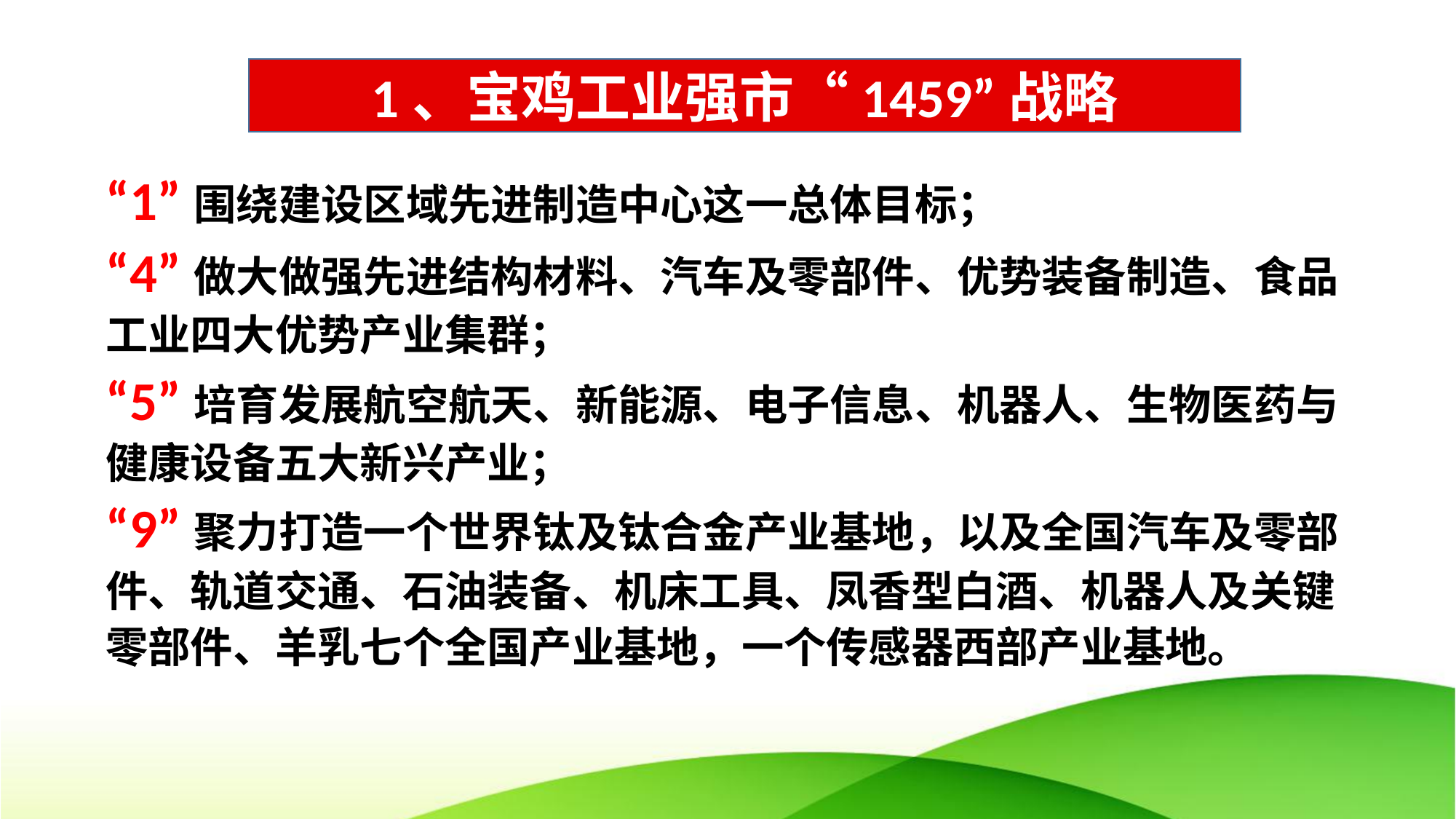

1、宝鸡工业强市“1459”战略
“1”围绕建设区域先进制造中心这一总体目标；
“4”做大做强先进结构材料、汽车及零部件、优势装备制造、食品工业四大优势产业集群；
“5”培育发展航空航天、新能源、电子信息、机器人、生物医药与健康设备五大新兴产业；
“9”聚力打造一个世界钛及钛合金产业基地，以及全国汽车及零部件、轨道交通、石油装备、机床工具、凤香型白酒、机器人及关键零部件、羊乳七个全国产业基地，一个传感器西部产业基地。